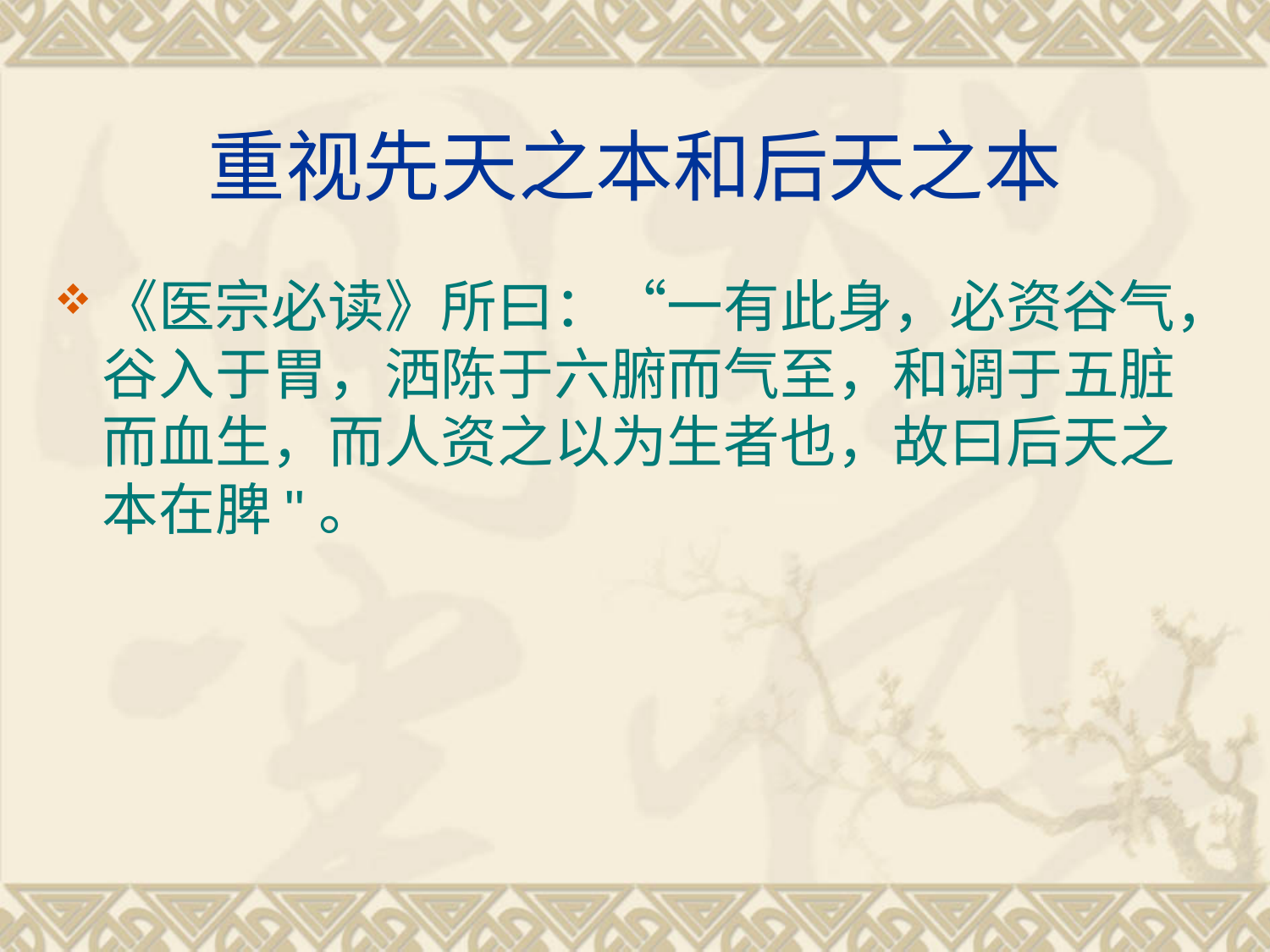

# 重视先天之本和后天之本
《医宗必读》所曰：“一有此身，必资谷气，谷入于胃，洒陈于六腑而气至，和调于五脏而血生，而人资之以为生者也，故曰后天之本在脾"。